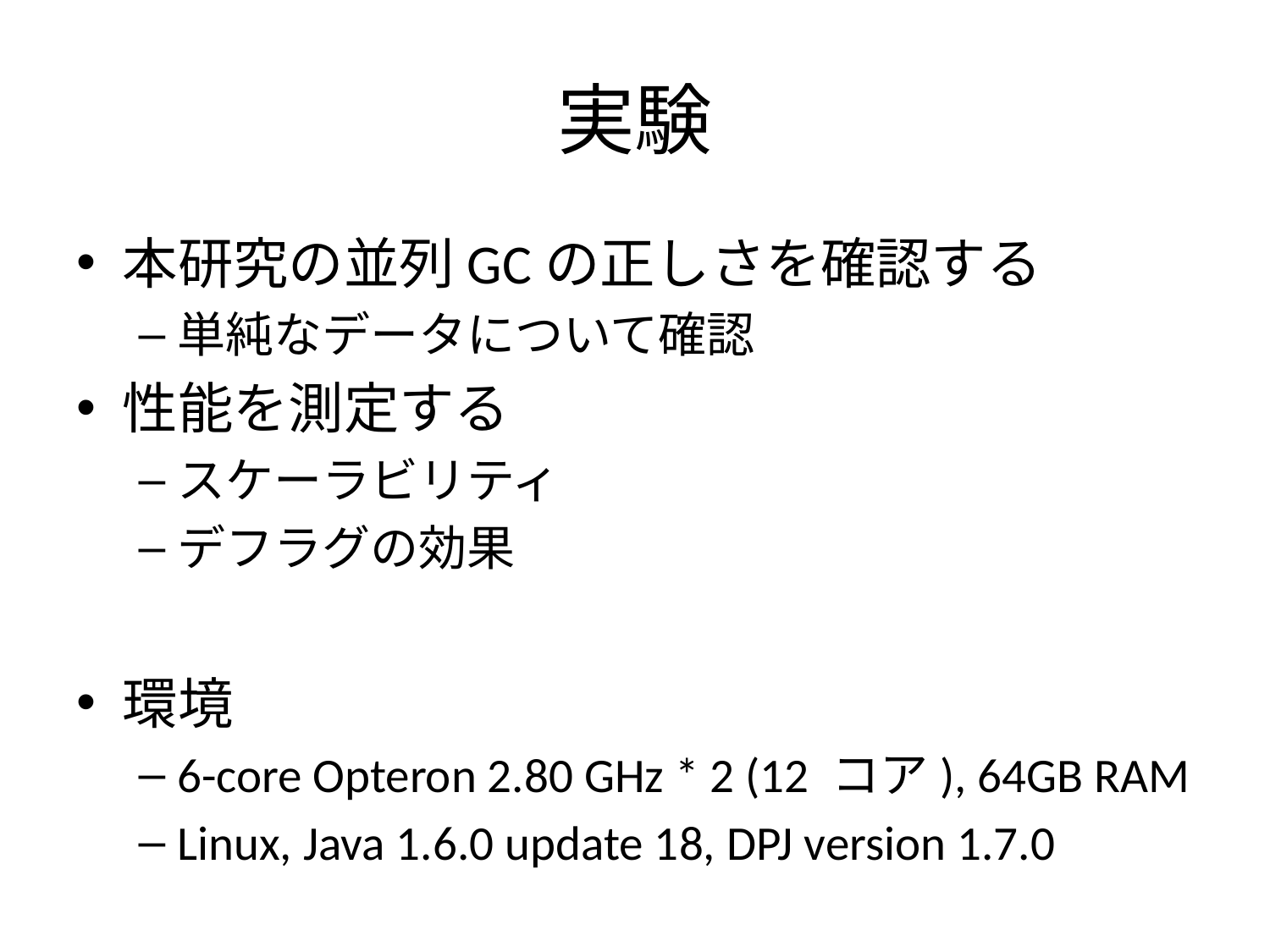

# 実験
本研究の並列GCの正しさを確認する
単純なデータについて確認
性能を測定する
スケーラビリティ
デフラグの効果

環境
6-core Opteron 2.80 GHz * 2 (12 コア), 64GB RAM
Linux, Java 1.6.0 update 18, DPJ version 1.7.0